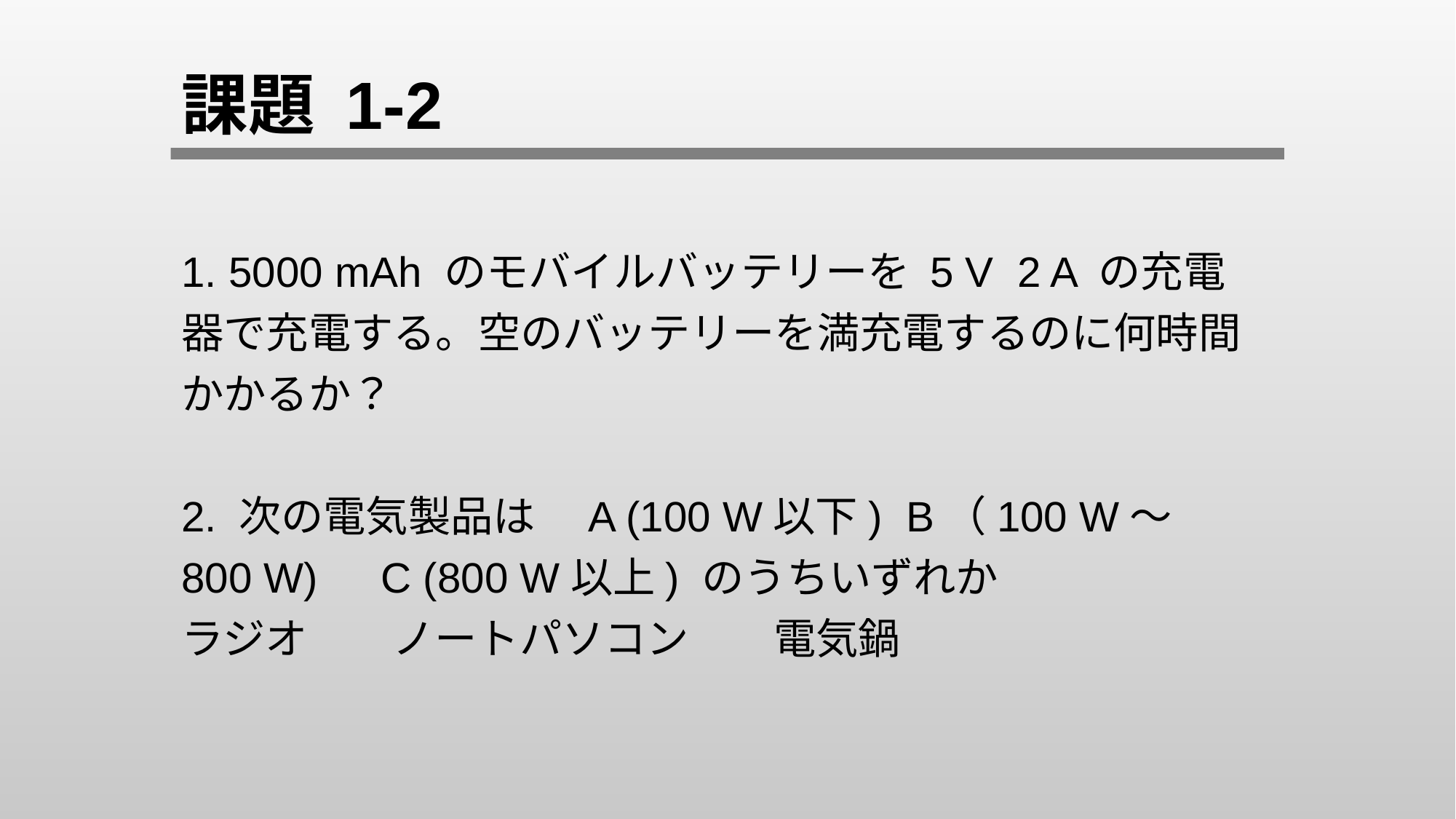

# 課題 1-2
1. 5000 mAh のモバイルバッテリーを 5 V  2 A の充電器で充電する。空のバッテリーを満充電するのに何時間かかるか？

2. 次の電気製品は　A (100 W以下)  B（100 W～800 W)　C (800 W以上) のうちいずれか
ラジオ　　ノートパソコン　　電気鍋